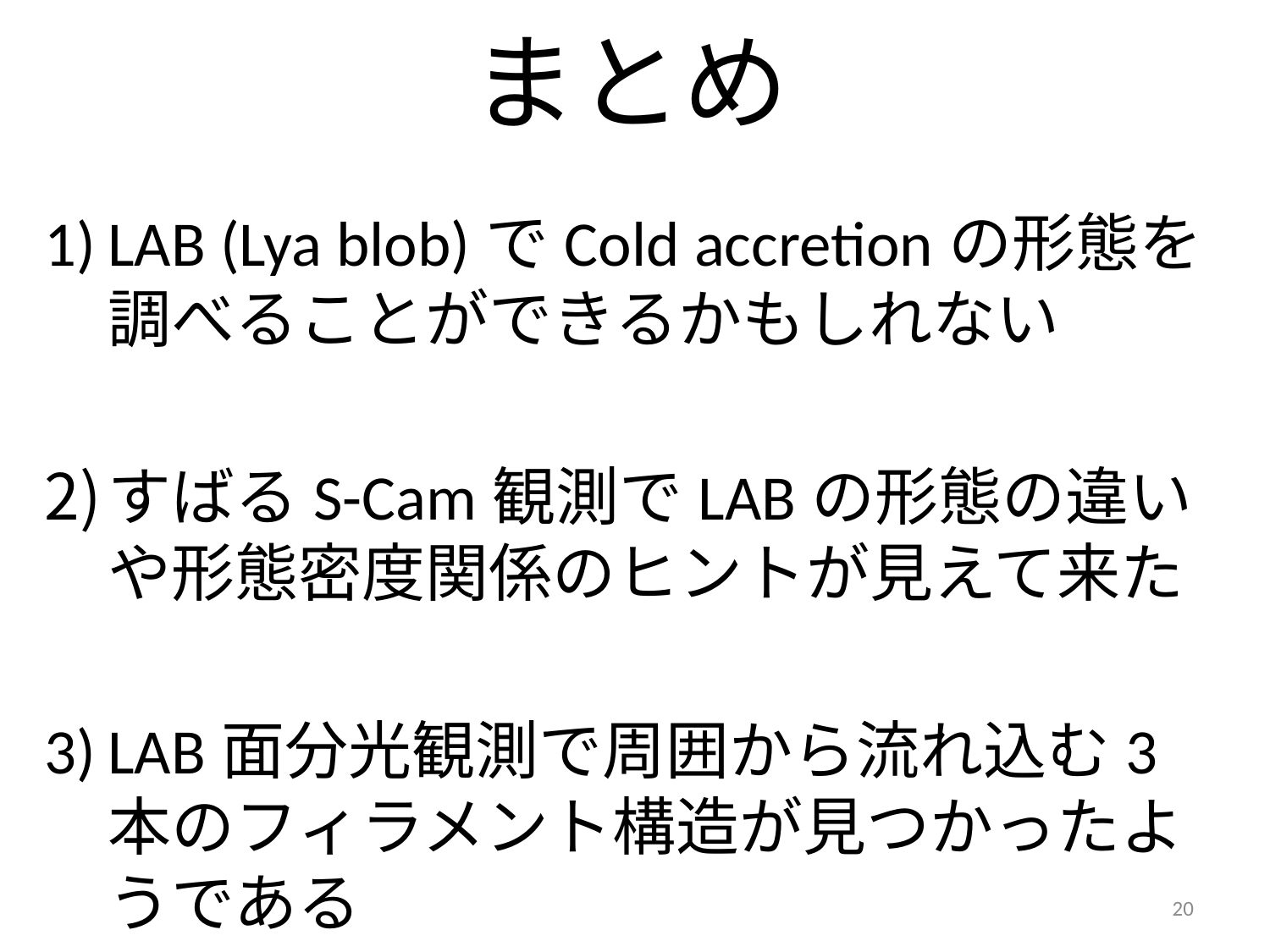

まとめ
LAB (Lya blob)でCold accretionの形態を調べることができるかもしれない

すばるS-Cam観測でLABの形態の違いや形態密度関係のヒントが見えて来た

LAB面分光観測で周囲から流れ込む3本のフィラメント構造が見つかったようである

20